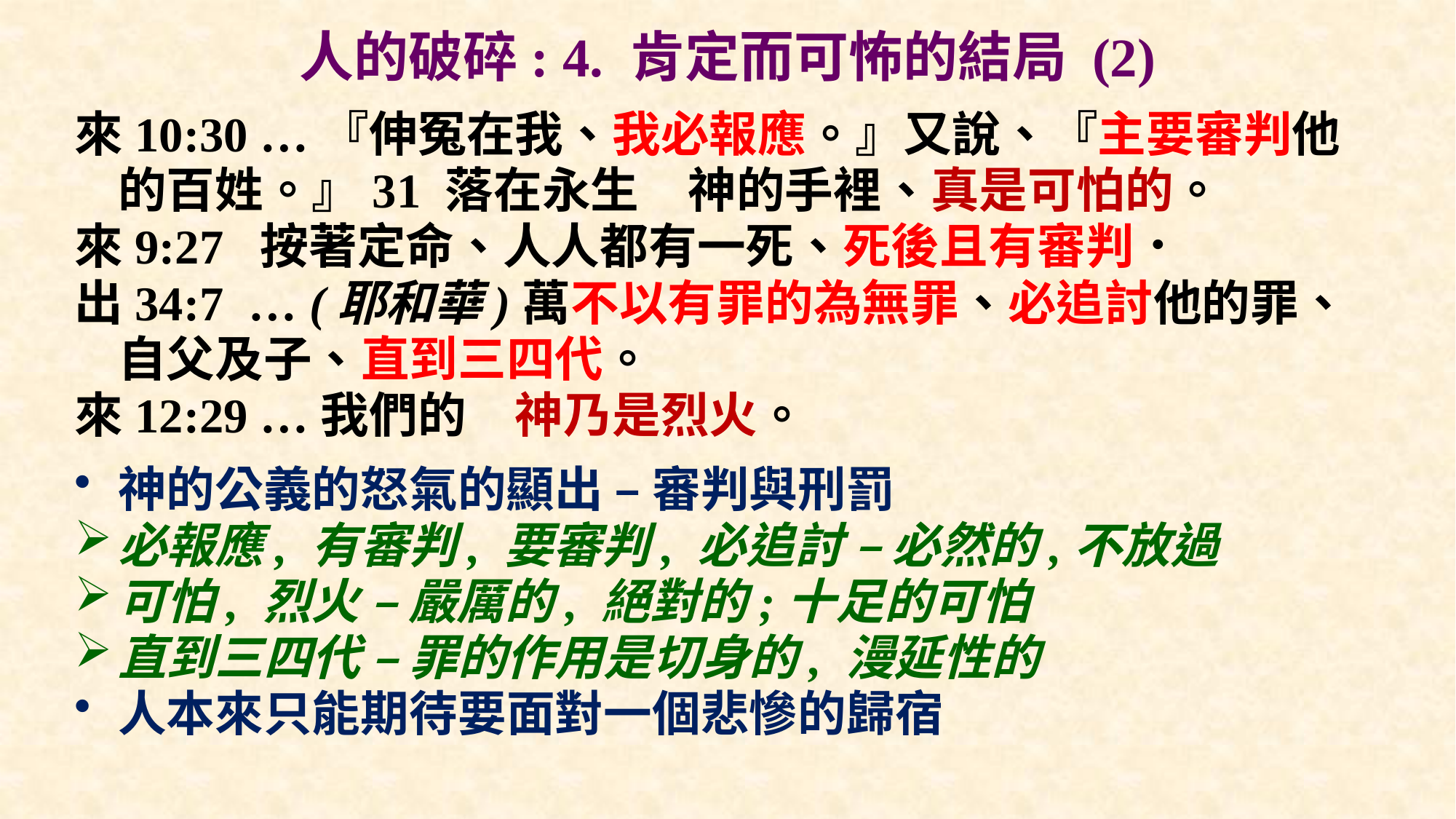

# 人的破碎: 4. 肯定而可怖的結局 (2)
來10:30 …『伸冤在我、我必報應。』又說、『主要審判他的百姓。』31 落在永生　神的手裡、真是可怕的。
來9:27  按著定命、人人都有一死、死後且有審判．
出34:7  … (耶和華)萬不以有罪的為無罪、必追討他的罪、自父及子、直到三四代。
來12:29 …我們的　神乃是烈火。
神的公義的怒氣的顯出 – 審判與刑罰
必報應, 有審判, 要審判, 必追討 – 必然的,不放過
可怕, 烈火 – 嚴厲的, 絕對的;十足的可怕
直到三四代 – 罪的作用是切身的, 漫延性的
人本來只能期待要面對一個悲慘的歸宿